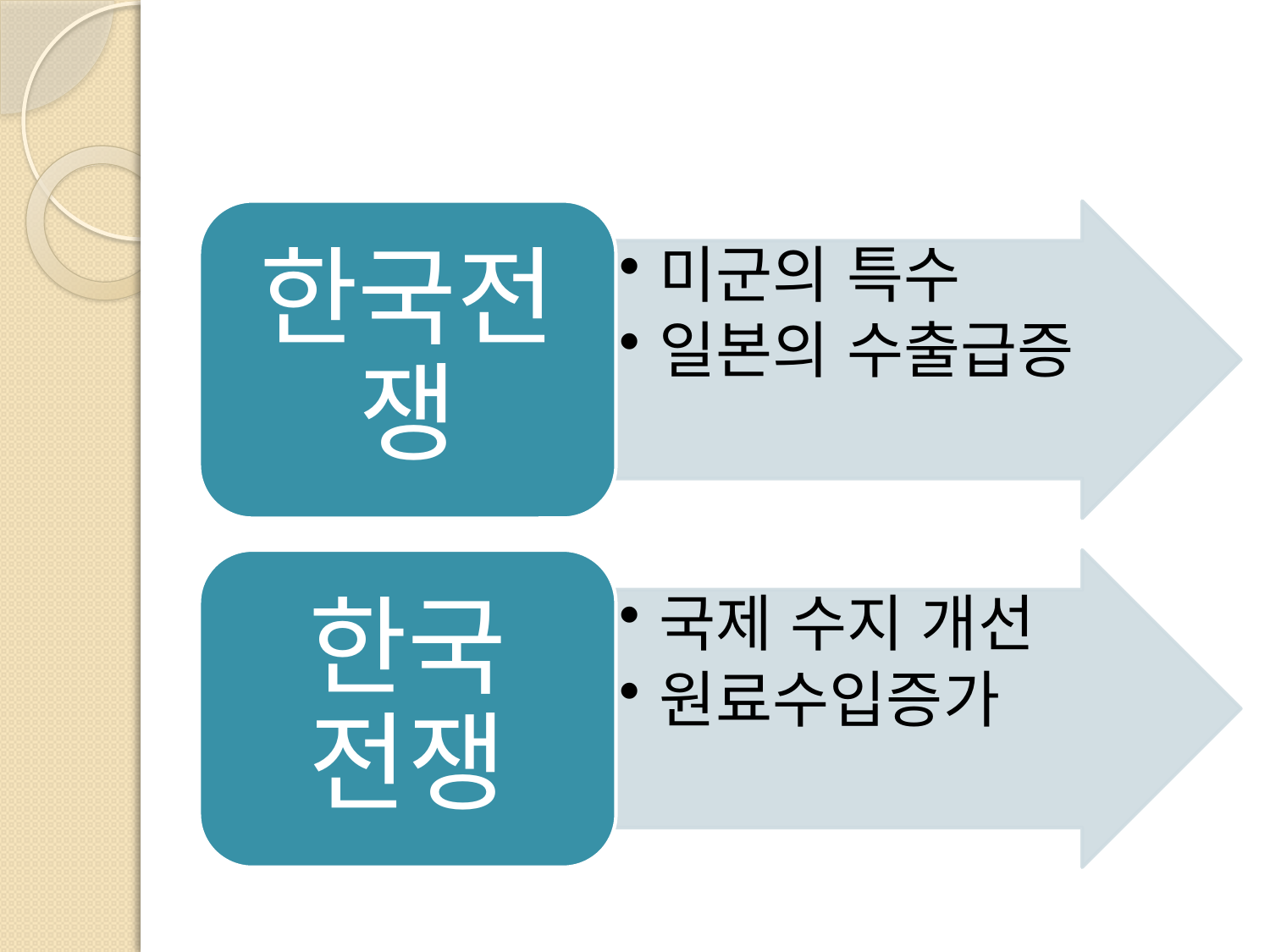

#
미군의 특수
일본의 수출급증
한국전쟁
국제 수지 개선
원료수입증가
한국 전쟁